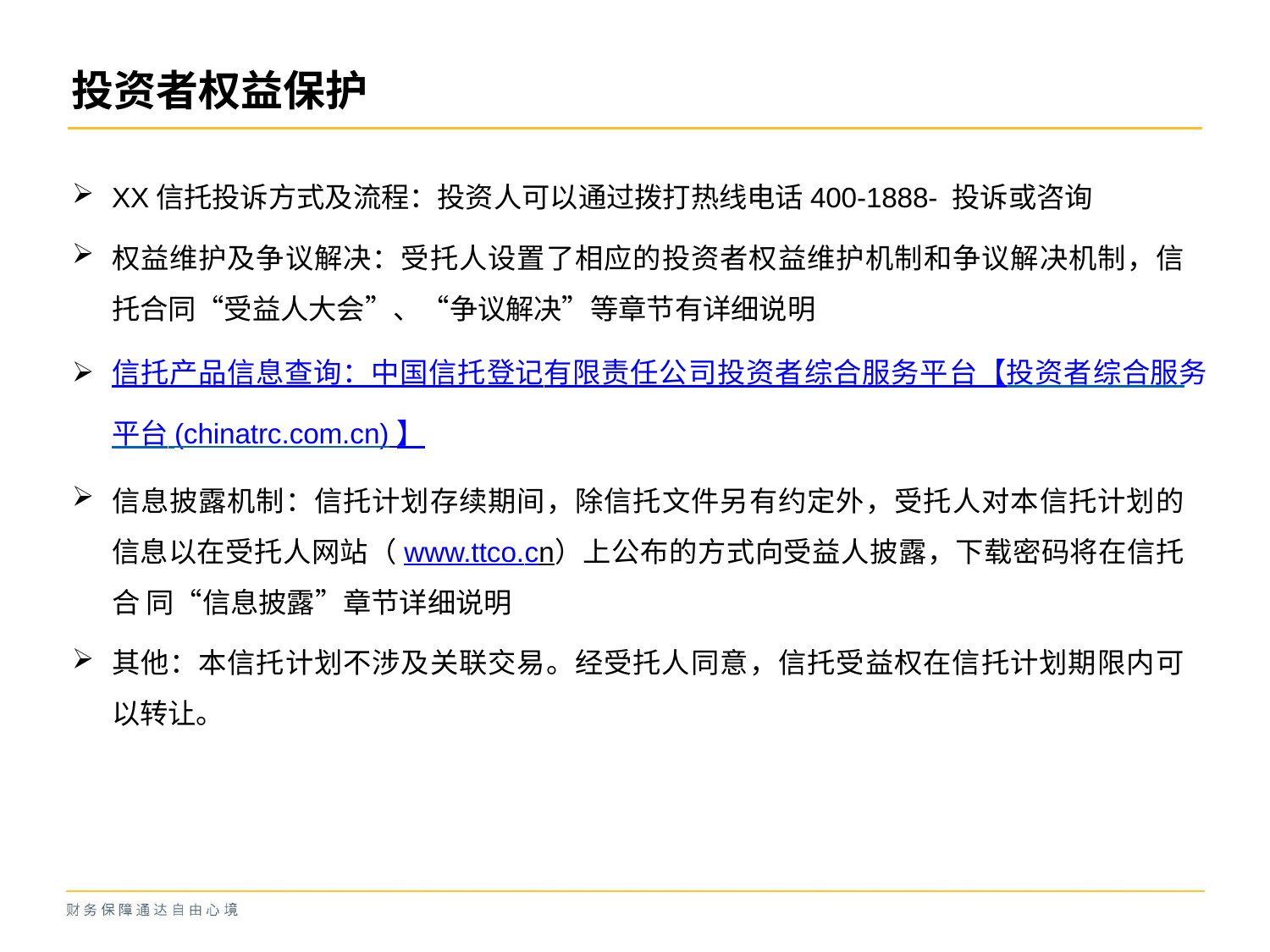

# 投资者权益保护

XX信托投诉方式及流程：投资人可以通过拨打热线电话400-1888- 投诉或咨询
权益维护及争议解决：受托人设置了相应的投资者权益维护机制和争议解决机制，信 托合同“受益人大会”、“争议解决”等章节有详细说明
信托产品信息查询：中国信托登记有限责任公司投资者综合服务平台【投资者综合服务 平台 (chinatrc.com.cn) 】
信息披露机制：信托计划存续期间，除信托文件另有约定外，受托人对本信托计划的 信息以在受托人网站（www.ttco.cn）上公布的方式向受益人披露，下载密码将在信托合 同“信息披露”章节详细说明
其他：本信托计划不涉及关联交易。经受托人同意，信托受益权在信托计划期限内可 以转让。